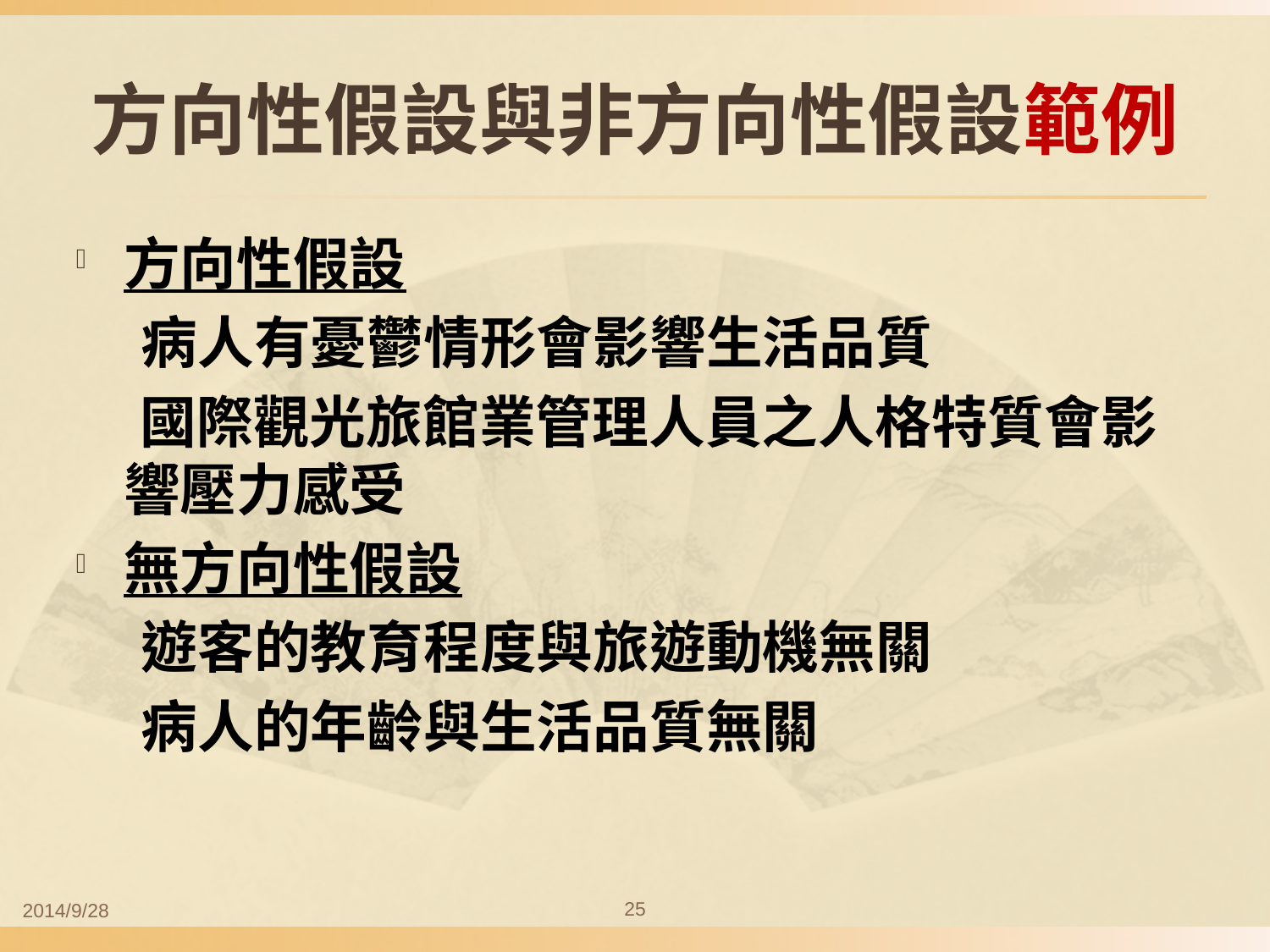

# 方向性假設與非方向性假設範例
方向性假設
    病人有憂鬱情形會影響生活品質
    國際觀光旅館業管理人員之人格特質會影響壓力感受
無方向性假設
    遊客的教育程度與旅遊動機無關
    病人的年齡與生活品質無關
2014/9/28
25